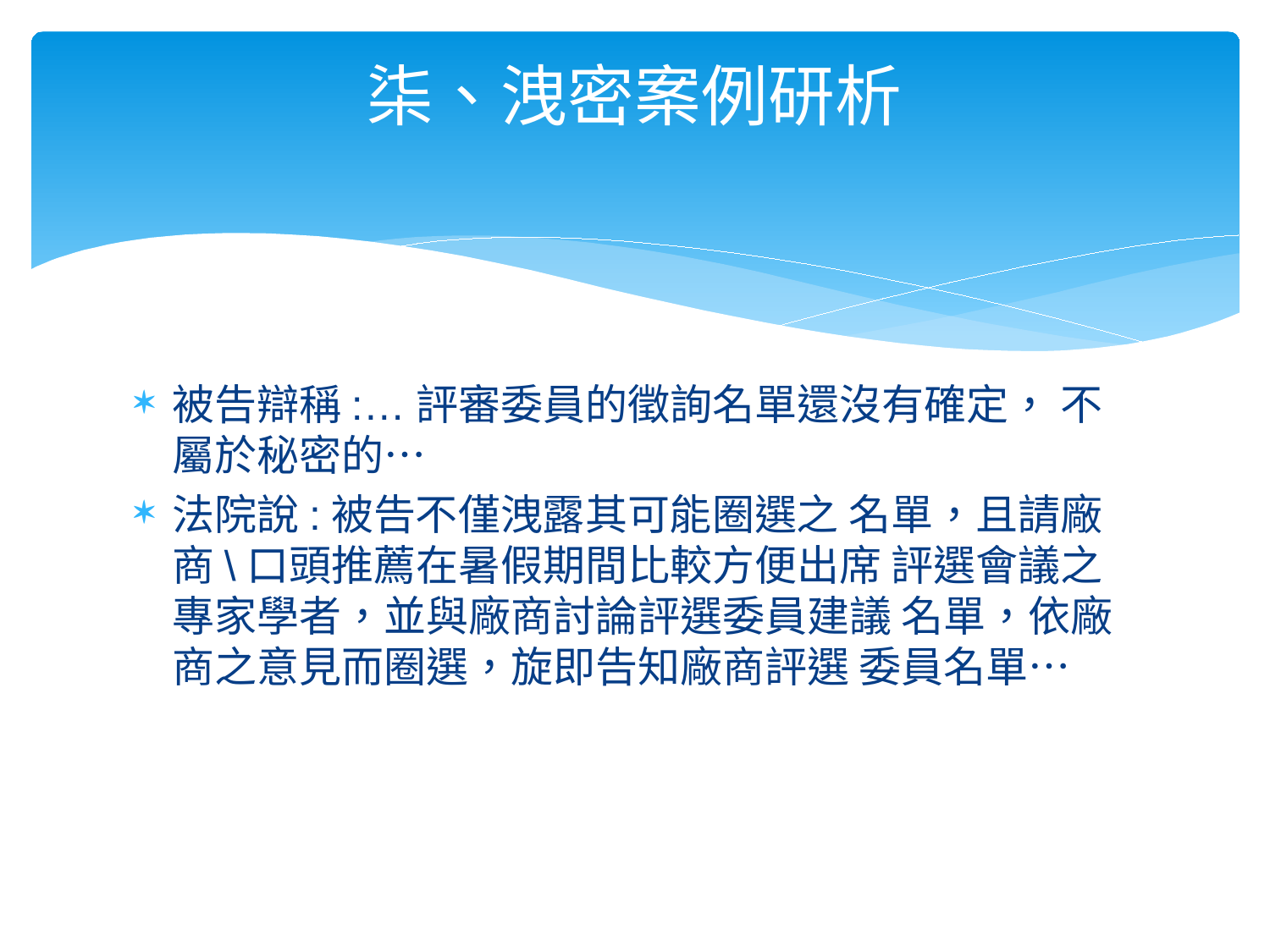

# 柒、洩密案例研析
被告辯稱:…評審委員的徵詢名單還沒有確定， 不屬於秘密的…
法院說:被告不僅洩露其可能圈選之 名單，且請廠商\口頭推薦在暑假期間比較方便出席 評選會議之專家學者，並與廠商討論評選委員建議 名單，依廠商之意見而圈選，旋即告知廠商評選 委員名單…